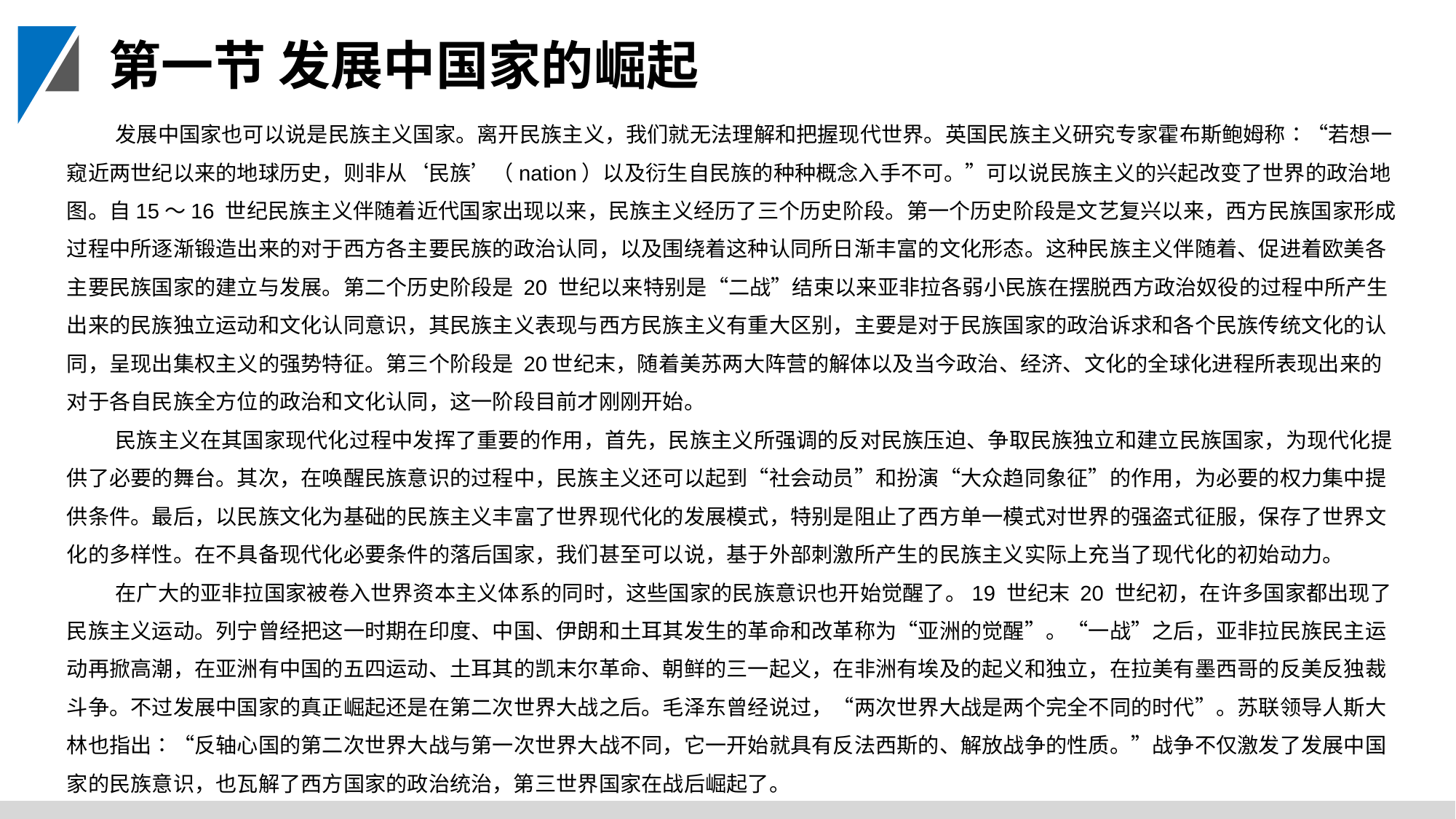

第一节 发展中国家的崛起
发展中国家也可以说是民族主义国家。离开民族主义，我们就无法理解和把握现代世界。英国民族主义研究专家霍布斯鲍姆称∶“若想一窥近两世纪以来的地球历史，则非从‘民族’（nation）以及衍生自民族的种种概念入手不可。”可以说民族主义的兴起改变了世界的政治地图。自15～16 世纪民族主义伴随着近代国家出现以来，民族主义经历了三个历史阶段。第一个历史阶段是文艺复兴以来，西方民族国家形成过程中所逐渐锻造出来的对于西方各主要民族的政治认同，以及围绕着这种认同所日渐丰富的文化形态。这种民族主义伴随着、促进着欧美各主要民族国家的建立与发展。第二个历史阶段是 20 世纪以来特别是“二战”结束以来亚非拉各弱小民族在摆脱西方政治奴役的过程中所产生出来的民族独立运动和文化认同意识，其民族主义表现与西方民族主义有重大区别，主要是对于民族国家的政治诉求和各个民族传统文化的认同，呈现出集权主义的强势特征。第三个阶段是 20世纪末，随着美苏两大阵营的解体以及当今政治、经济、文化的全球化进程所表现出来的对于各自民族全方位的政治和文化认同，这一阶段目前才刚刚开始。
民族主义在其国家现代化过程中发挥了重要的作用，首先，民族主义所强调的反对民族压迫、争取民族独立和建立民族国家，为现代化提供了必要的舞台。其次，在唤醒民族意识的过程中，民族主义还可以起到“社会动员”和扮演“大众趋同象征”的作用，为必要的权力集中提供条件。最后，以民族文化为基础的民族主义丰富了世界现代化的发展模式，特别是阻止了西方单一模式对世界的强盗式征服，保存了世界文化的多样性。在不具备现代化必要条件的落后国家，我们甚至可以说，基于外部刺激所产生的民族主义实际上充当了现代化的初始动力。
在广大的亚非拉国家被卷入世界资本主义体系的同时，这些国家的民族意识也开始觉醒了。19 世纪末 20 世纪初，在许多国家都出现了民族主义运动。列宁曾经把这一时期在印度、中国、伊朗和土耳其发生的革命和改革称为“亚洲的觉醒”。“一战”之后，亚非拉民族民主运动再掀高潮，在亚洲有中国的五四运动、土耳其的凯末尔革命、朝鲜的三一起义，在非洲有埃及的起义和独立，在拉美有墨西哥的反美反独裁斗争。不过发展中国家的真正崛起还是在第二次世界大战之后。毛泽东曾经说过，“两次世界大战是两个完全不同的时代”。苏联领导人斯大林也指出∶“反轴心国的第二次世界大战与第一次世界大战不同，它一开始就具有反法西斯的、解放战争的性质。”战争不仅激发了发展中国家的民族意识，也瓦解了西方国家的政治统治，第三世界国家在战后崛起了。